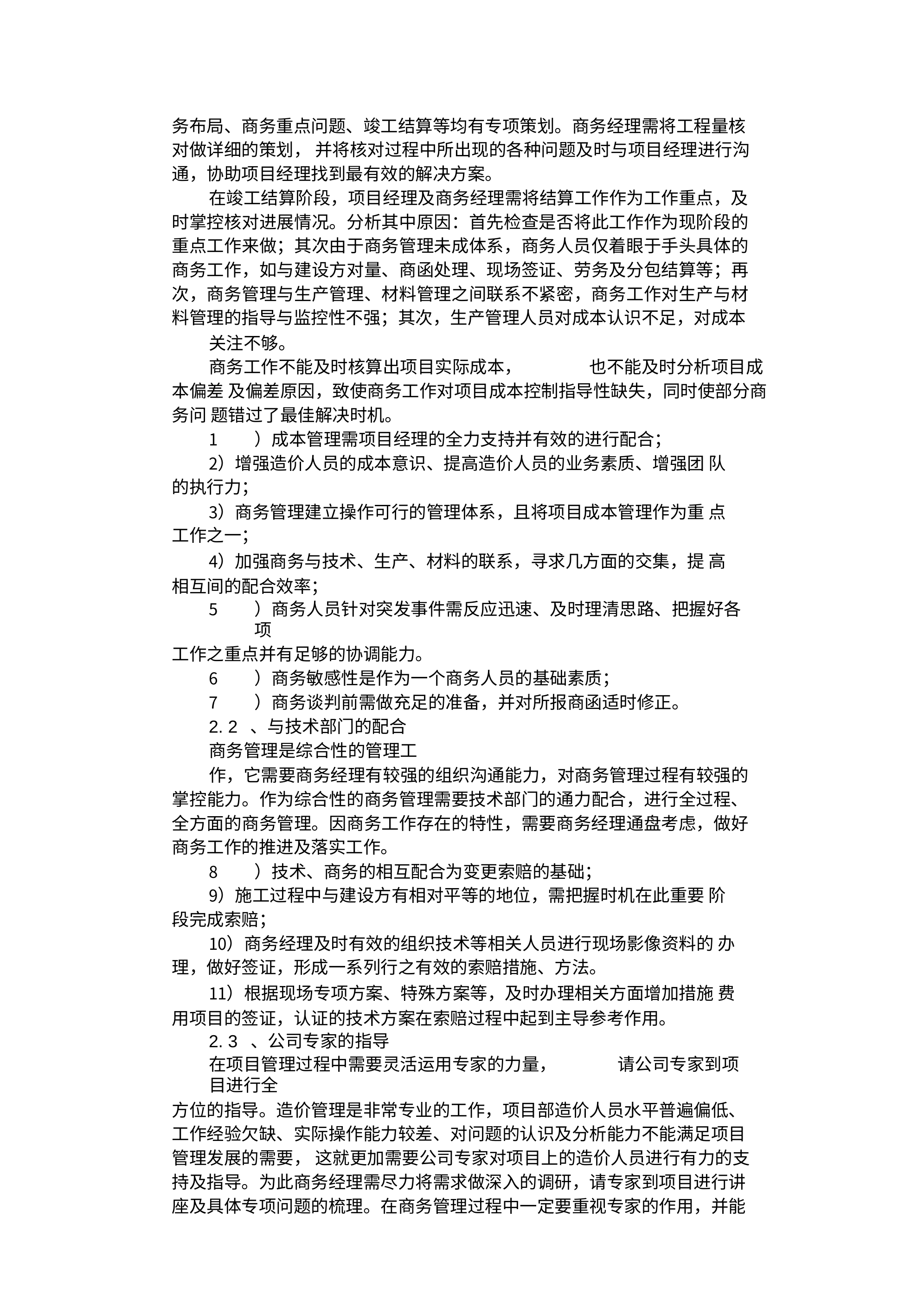

务布局、商务重点问题、竣工结算等均有专项策划。商务经理需将工程量核 对做详细的策划， 并将核对过程中所出现的各种问题及时与项目经理进行沟 通，协助项目经理找到最有效的解决方案。
在竣工结算阶段，项目经理及商务经理需将结算工作作为工作重点，及 时掌控核对进展情况。分析其中原因：首先检查是否将此工作作为现阶段的 重点工作来做；其次由于商务管理未成体系，商务人员仅着眼于手头具体的 商务工作，如与建设方对量、商函处理、现场签证、劳务及分包结算等；再 次，商务管理与生产管理、材料管理之间联系不紧密，商务工作对生产与材 料管理的指导与监控性不强；其次，生产管理人员对成本认识不足，对成本
关注不够。
商务工作不能及时核算出项目实际成本，	也不能及时分析项目成本偏差 及偏差原因，致使商务工作对项目成本控制指导性缺失，同时使部分商务问 题错过了最佳解决时机。
）成本管理需项目经理的全力支持并有效的进行配合；
）增强造价人员的成本意识、提高造价人员的业务素质、增强团 队的执行力；
）商务管理建立操作可行的管理体系，且将项目成本管理作为重 点工作之一；
）加强商务与技术、生产、材料的联系，寻求几方面的交集，提 高相互间的配合效率；
）商务人员针对突发事件需反应迅速、及时理清思路、把握好各项
工作之重点并有足够的协调能力。
）商务敏感性是作为一个商务人员的基础素质；
）商务谈判前需做充足的准备，并对所报商函适时修正。
2. 2 、与技术部门的配合 商务管理是综合性的管理工
作，它需要商务经理有较强的组织沟通能力，对商务管理过程有较强的 掌控能力。作为综合性的商务管理需要技术部门的通力配合，进行全过程、 全方面的商务管理。因商务工作存在的特性，需要商务经理通盘考虑，做好 商务工作的推进及落实工作。
）技术、商务的相互配合为变更索赔的基础；
）施工过程中与建设方有相对平等的地位，需把握时机在此重要 阶段完成索赔；
）商务经理及时有效的组织技术等相关人员进行现场影像资料的 办理，做好签证，形成一系列行之有效的索赔措施、方法。
）根据现场专项方案、特殊方案等，及时办理相关方面增加措施 费用项目的签证，认证的技术方案在索赔过程中起到主导参考作用。
2. 3 、公司专家的指导
在项目管理过程中需要灵活运用专家的力量，	请公司专家到项目进行全
方位的指导。造价管理是非常专业的工作，项目部造价人员水平普遍偏低、 工作经验欠缺、实际操作能力较差、对问题的认识及分析能力不能满足项目 管理发展的需要， 这就更加需要公司专家对项目上的造价人员进行有力的支 持及指导。为此商务经理需尽力将需求做深入的调研，请专家到项目进行讲 座及具体专项问题的梳理。在商务管理过程中一定要重视专家的作用，并能